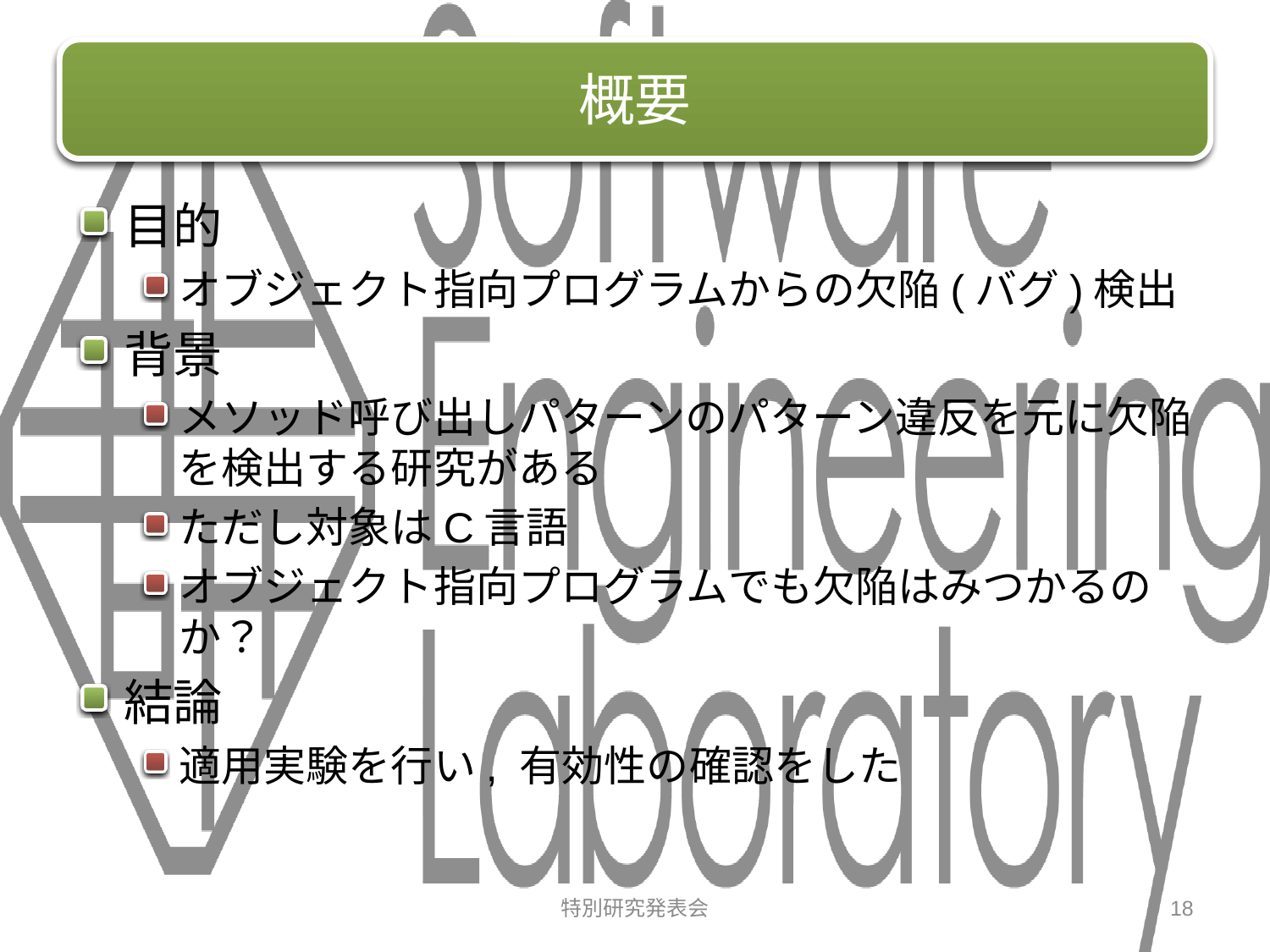

# 概要
目的
オブジェクト指向プログラムからの欠陥(バグ)検出
背景
メソッド呼び出しパターンのパターン違反を元に欠陥を検出する研究がある
ただし対象はC言語
オブジェクト指向プログラムでも欠陥はみつかるのか？
結論
適用実験を行い, 有効性の確認をした

特別研究発表会
18